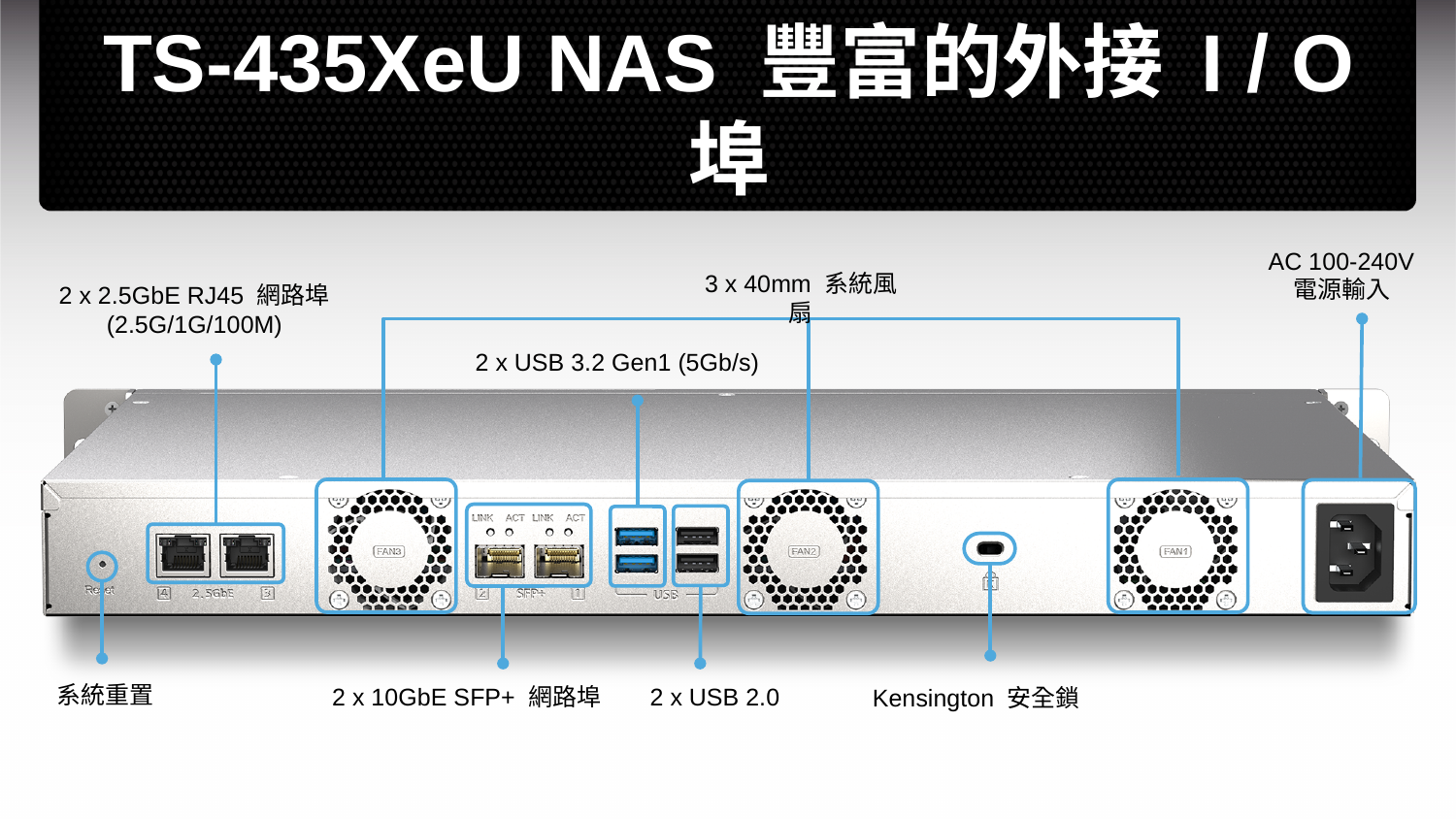

OK
TS-435XeU NAS 豐富的外接 I / O 埠
AC 100-240V 電源輸入
3 x 40mm 系統風扇
2 x 2.5GbE RJ45 網路埠
(2.5G/1G/100M)

2 x USB 3.2 Gen1 (5Gb/s)

系統重置
2 x 10GbE SFP+ 網路埠
2 x USB 2.0
Kensington 安全鎖